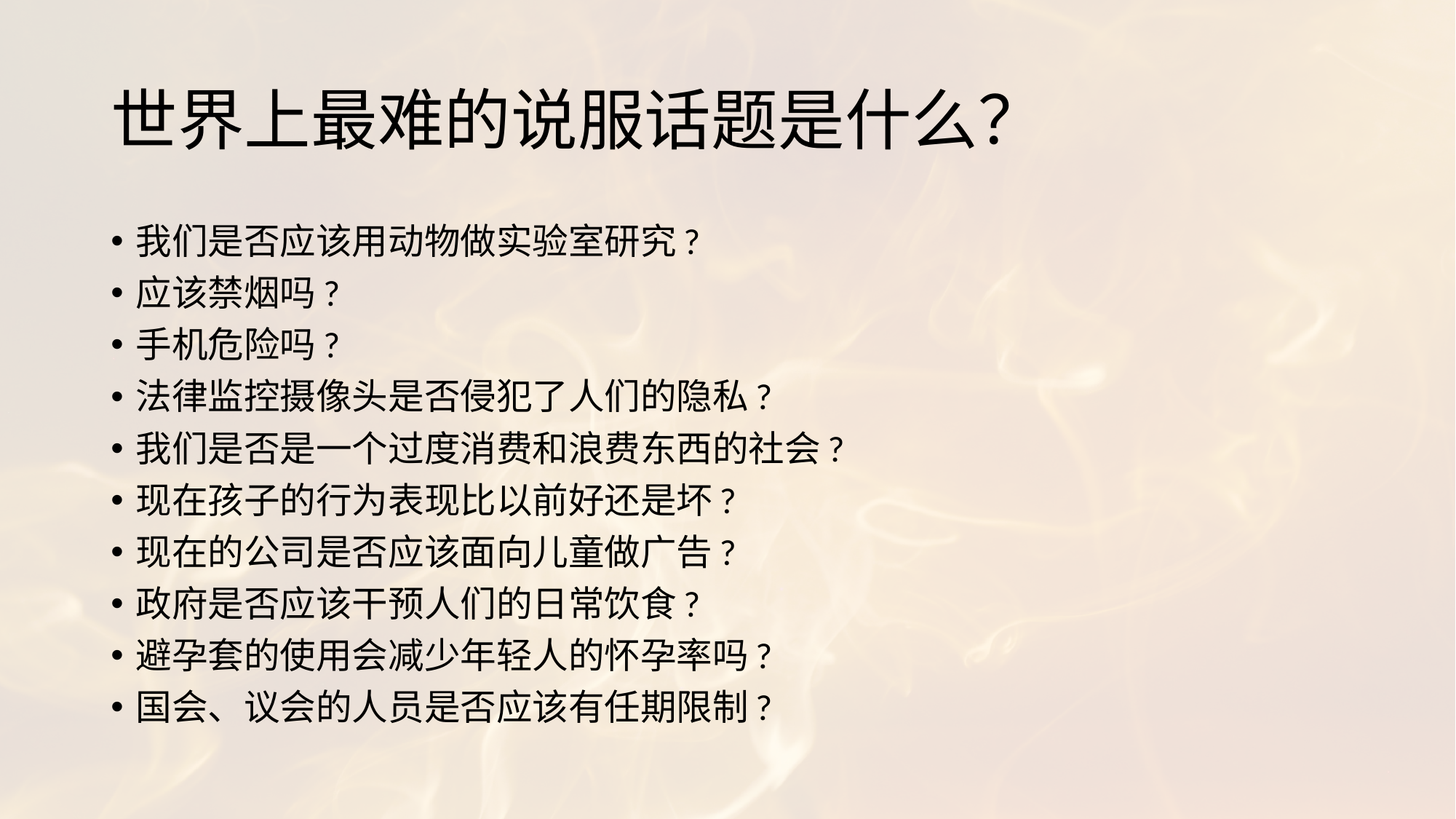

# 世界上最难的说服话题是什么？
我们是否应该用动物做实验室研究?
应该禁烟吗?
手机危险吗?
法律监控摄像头是否侵犯了人们的隐私?
我们是否是一个过度消费和浪费东西的社会?
现在孩子的行为表现比以前好还是坏?
现在的公司是否应该面向儿童做广告?
政府是否应该干预人们的日常饮食?
避孕套的使用会减少年轻人的怀孕率吗?
国会、议会的人员是否应该有任期限制?